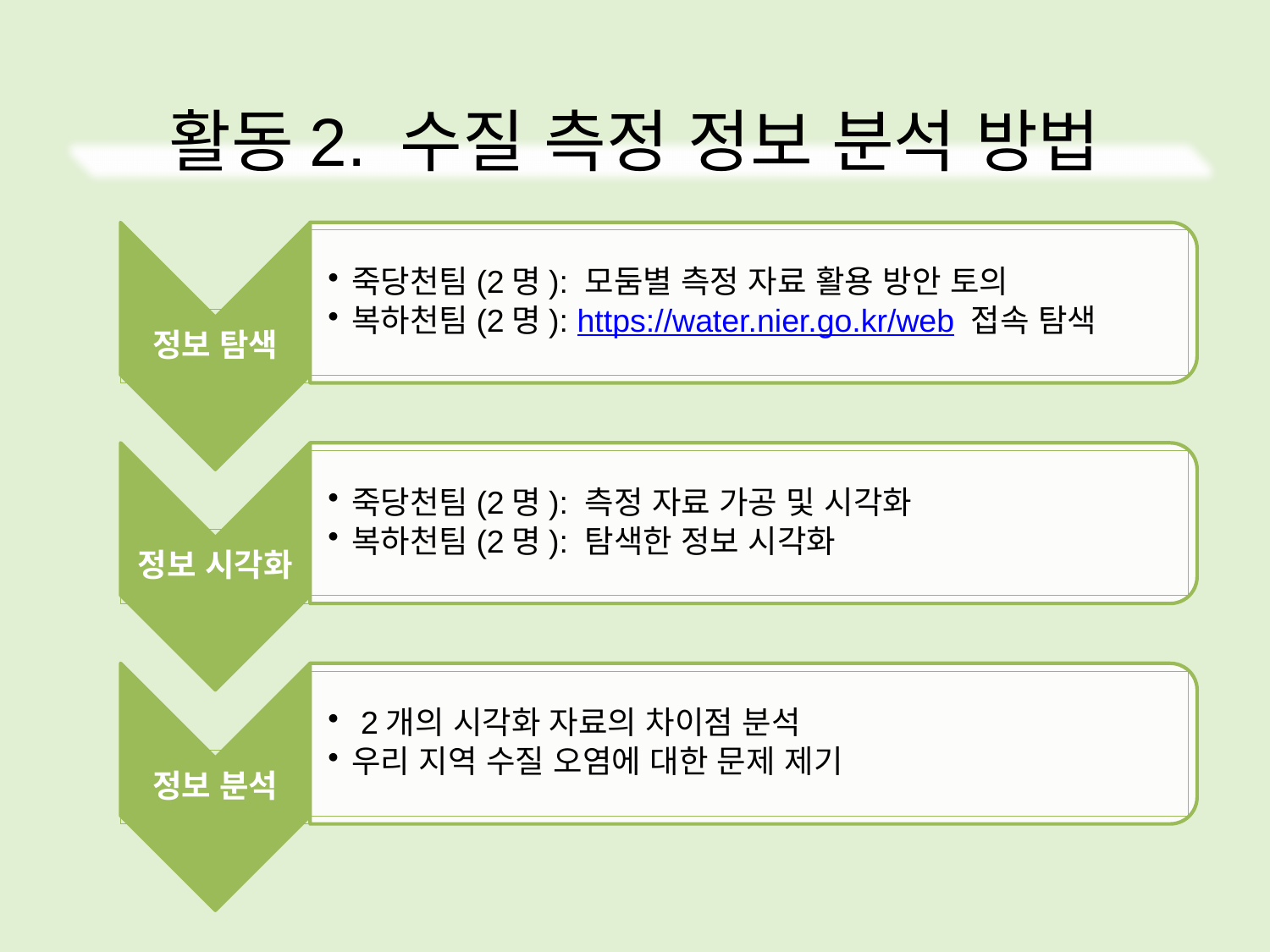

활동2. 수질 측정 정보 분석 방법

죽당천팀(2명): 모둠별 측정 자료 활용 방안 토의
복하천팀(2명): https://water.nier.go.kr/web 접속 탐색

정보 탐색

죽당천팀(2명): 측정 자료 가공 및 시각화
복하천팀(2명): 탐색한 정보 시각화

정보 시각화
 2개의 시각화 자료의 차이점 분석
우리 지역 수질 오염에 대한 문제 제기

정보 분석